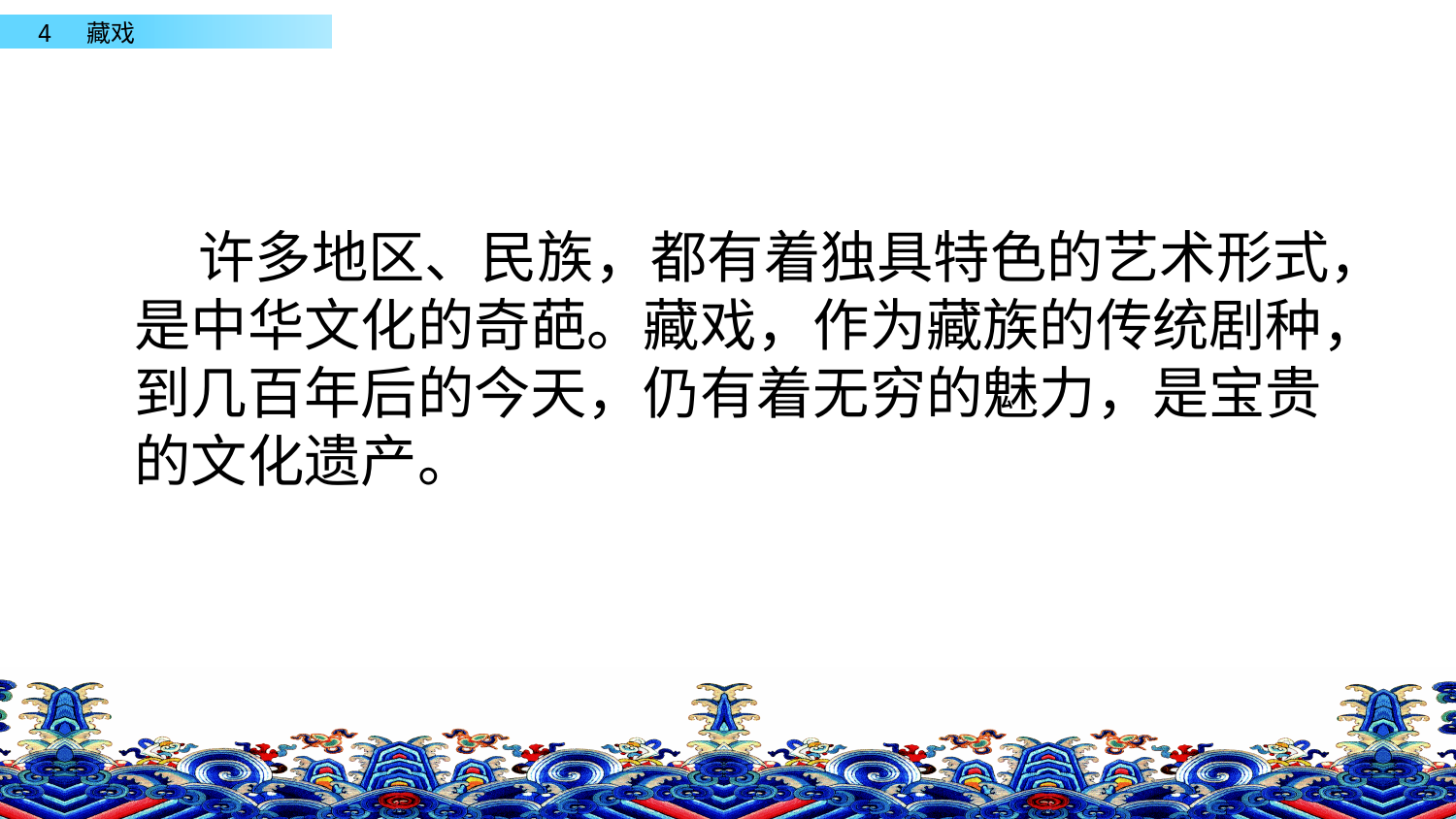

许多地区、民族，都有着独具特色的艺术形式，是中华文化的奇葩。藏戏，作为藏族的传统剧种，到几百年后的今天，仍有着无穷的魅力，是宝贵的文化遗产。